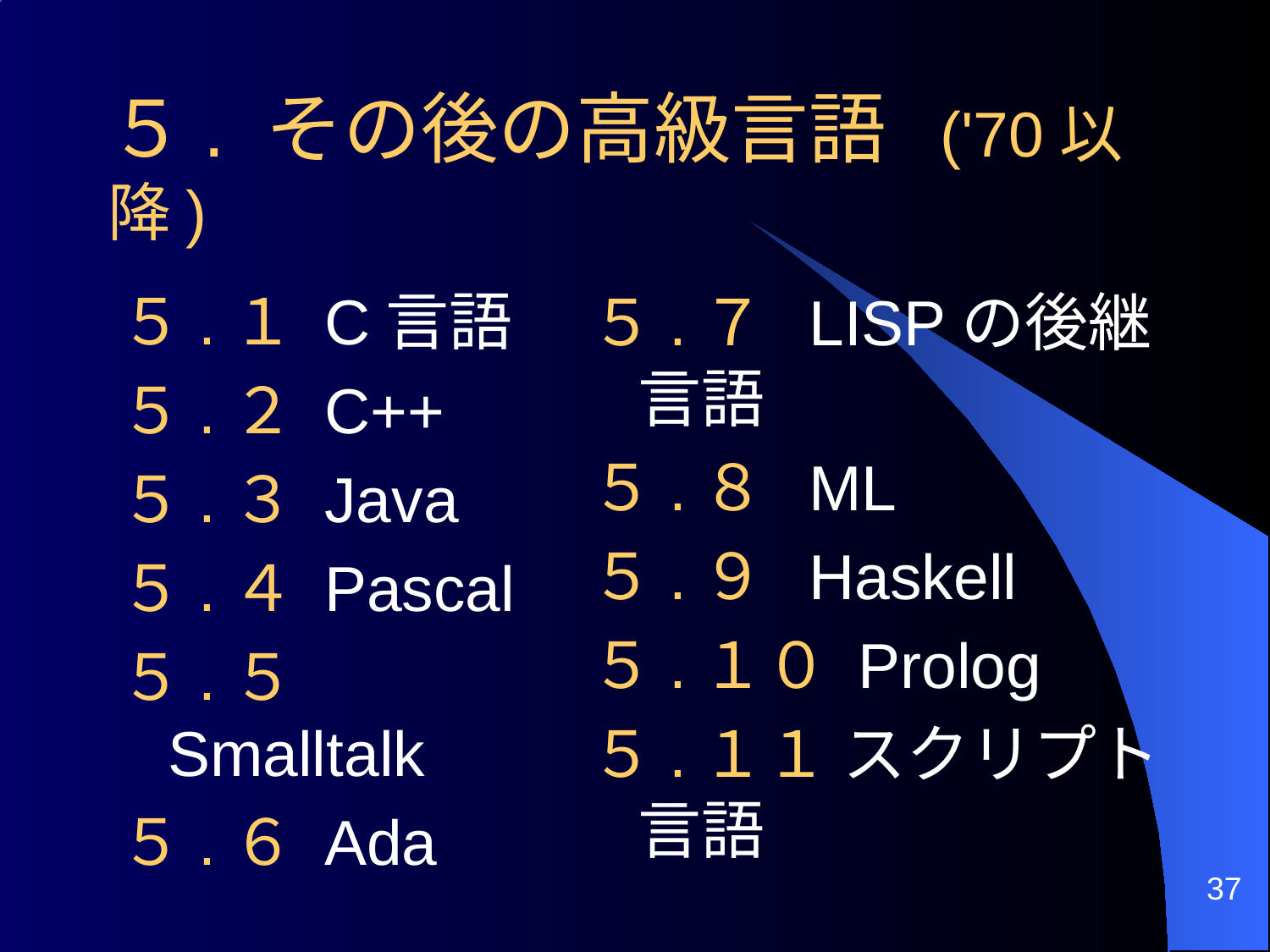

# ５. その後の高級言語  ('70以降)
５.１ C言語
５.２ C++
５.３ Java
５.４ Pascal
５.５ Smalltalk
５.６ Ada
５.７  LISPの後継言語
５.８  ML
５.９  Haskell
５.１０ Prolog
５.１１ スクリプト言語
37